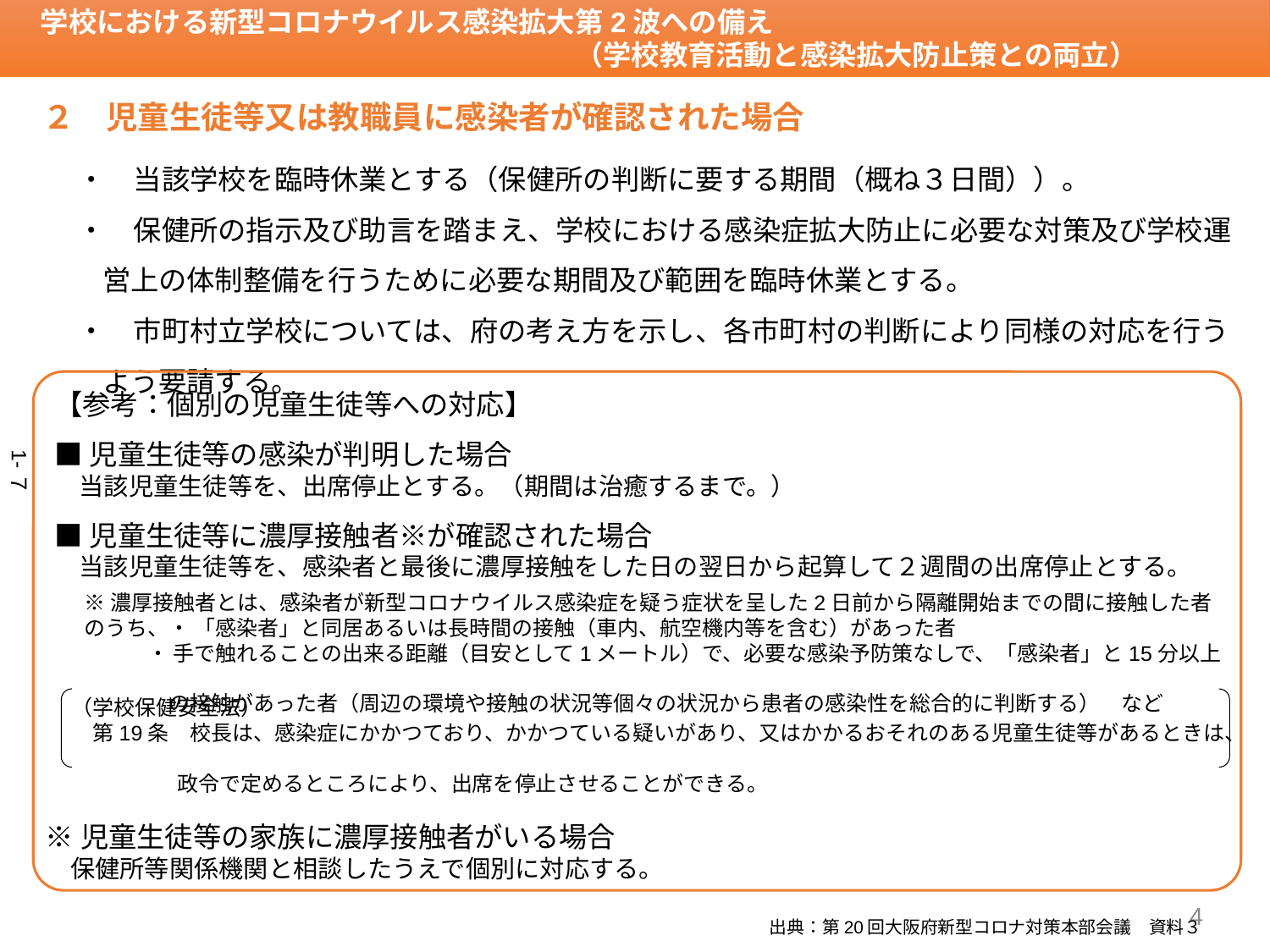

学校における新型コロナウイルス感染拡大第2波への備え
　　　　　　　　　　　　　　　　　　　　（学校教育活動と感染拡大防止策との両立）
令和２年３月31日
２　児童生徒等又は教職員に感染者が確認された場合
・　当該学校を臨時休業とする（保健所の判断に要する期間（概ね３日間））。
・　保健所の指示及び助言を踏まえ、学校における感染症拡大防止に必要な対策及び学校運営上の体制整備を行うために必要な期間及び範囲を臨時休業とする。
・　市町村立学校については、府の考え方を示し、各市町村の判断により同様の対応を行うよう要請する。
【参考：個別の児童生徒等への対応】
■児童生徒等の感染が判明した場合
　当該児童生徒等を、出席停止とする。（期間は治癒するまで。）
■児童生徒等に濃厚接触者※が確認された場合
　当該児童生徒等を、感染者と最後に濃厚接触をした日の翌日から起算して２週間の出席停止とする。

1-７
※濃厚接触者とは、感染者が新型コロナウイルス感染症を疑う症状を呈した2日前から隔離開始までの間に接触した者のうち、・ 「感染者」と同居あるいは長時間の接触（車内、航空機内等を含む）があった者
　　　・ 手で触れることの出来る距離（目安として1メートル）で、必要な感染予防策なしで、「感染者」と15分以上
　　　　の接触があった者（周辺の環境や接触の状況等個々の状況から患者の感染性を総合的に判断する）　など
（学校保健安全法）
　第19条　校長は、感染症にかかつており、かかつている疑いがあり、又はかかるおそれのある児童生徒等があるときは、
　　　　　政令で定めるところにより、出席を停止させることができる。

※児童生徒等の家族に濃厚接触者がいる場合
　保健所等関係機関と相談したうえで個別に対応する。
4
出典：第20回大阪府新型コロナ対策本部会議　資料３